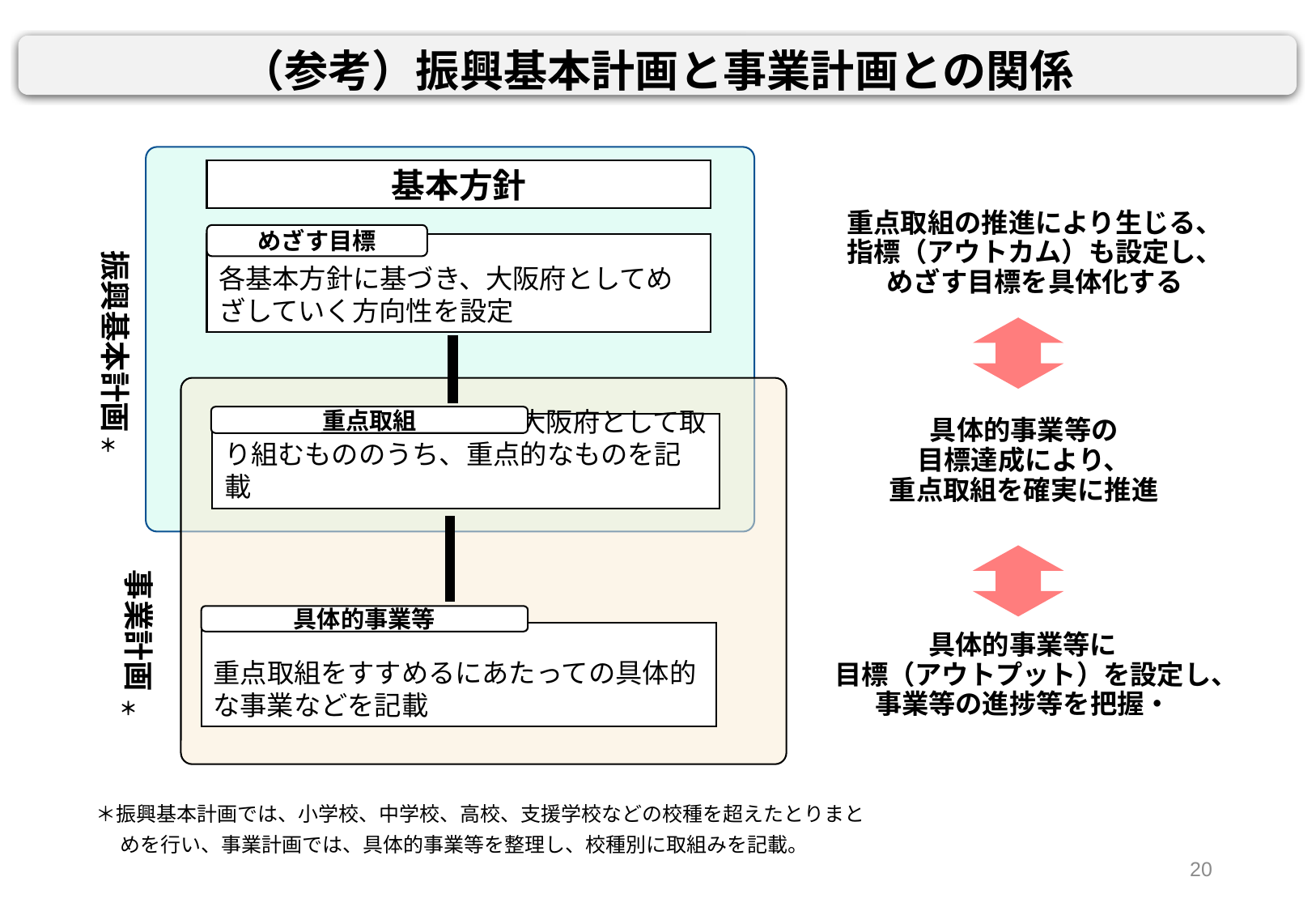

（参考）振興基本計画と事業計画との関係

基本方針
めざす目標
各基本方針に基づき、大阪府としてめざしていく方向性を設定
重点取組
指標を達成するために、大阪府として取り組むもののうち、重点的なものを記載
振興基本計画

事業計画

具体的事業等
重点取組をすすめるにあたっての具体的な事業などを記載
重点取組の推進により生じる、
指標（アウトカム）も設定し、
めざす目標を具体化する

具体的事業等に
目標（アウトプット）を設定し、
事業等の進捗等を把握・
具体的事業等の
目標達成により、
重点取組を確実に推進

＊
＊
＊振興基本計画では、小学校、中学校、高校、支援学校などの校種を超えたとりまとめを行い、事業計画では、具体的事業等を整理し、校種別に取組みを記載。
20